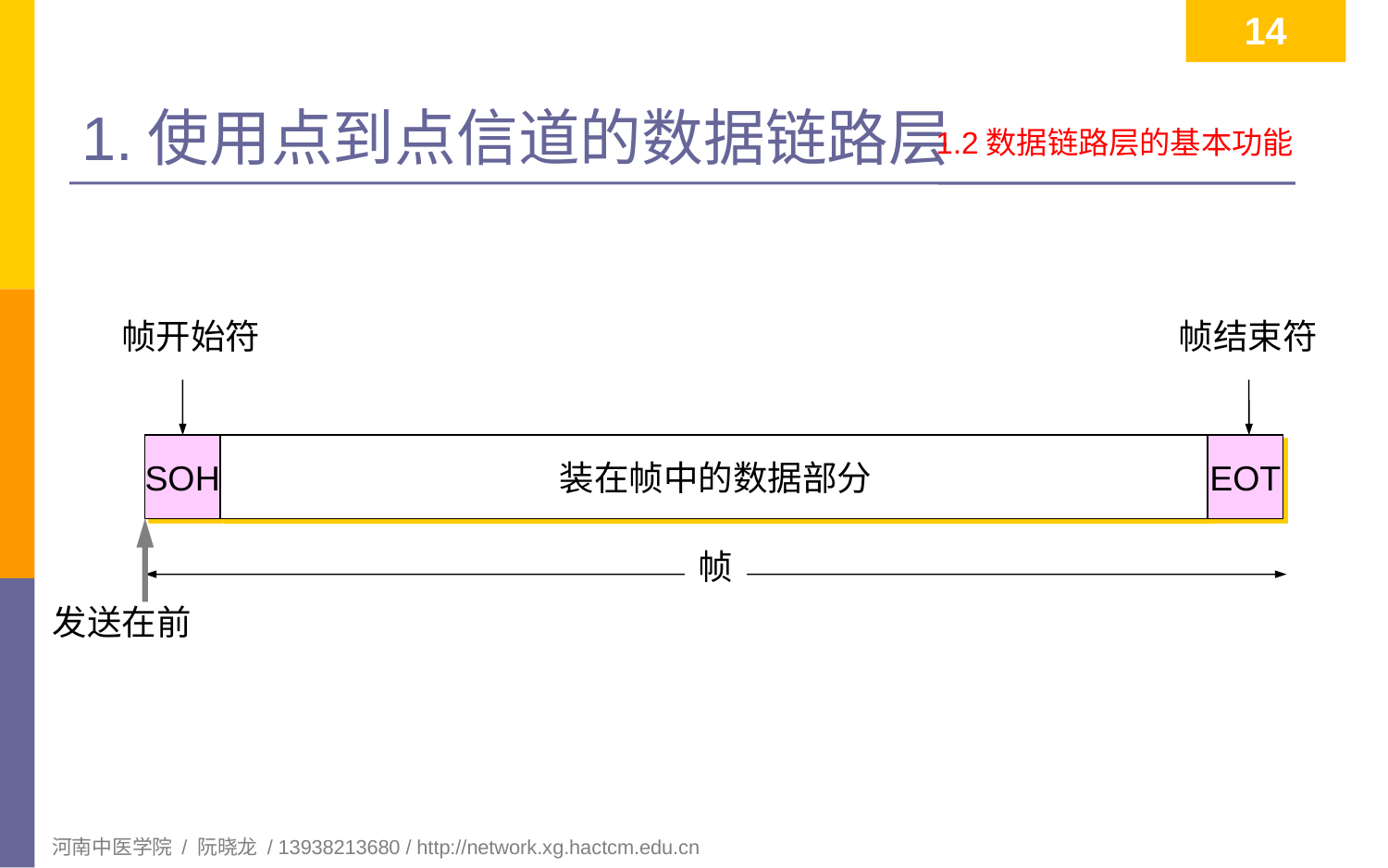

14
# 1.使用点到点信道的数据链路层
1.2数据链路层的基本功能
帧开始符
帧结束符

SOH
装在帧中的数据部分
EOT

帧

发送在前